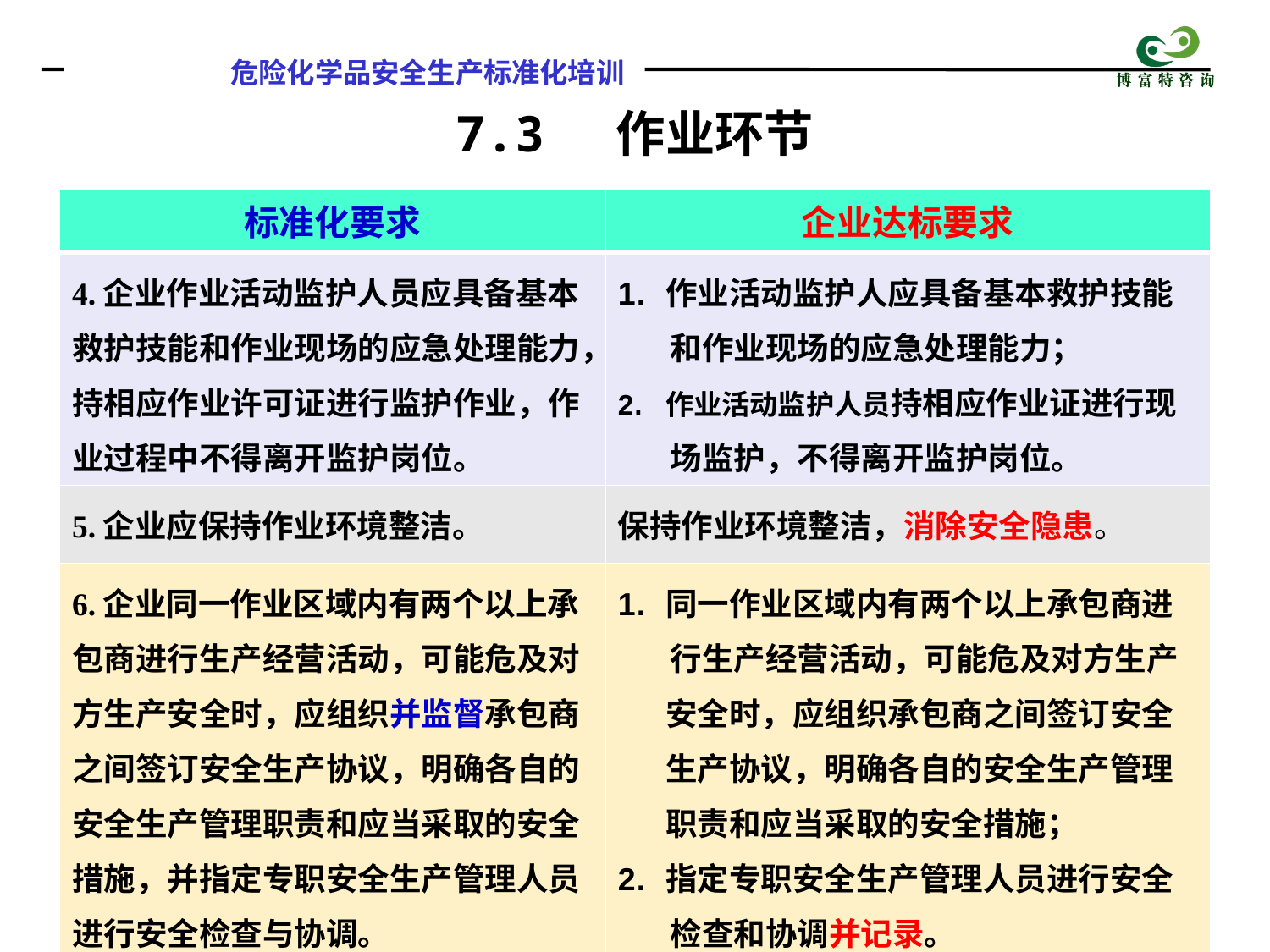

7.3  作业环节
| 标准化要求 | 企业达标要求 |
| --- | --- |
| 4.企业作业活动监护人员应具备基本救护技能和作业现场的应急处理能力，持相应作业许可证进行监护作业，作业过程中不得离开监护岗位。 | 作业活动监护人应具备基本救护技能 和作业现场的应急处理能力； 作业活动监护人员持相应作业证进行现 场监护，不得离开监护岗位。 |
| 5.企业应保持作业环境整洁。 | 保持作业环境整洁，消除安全隐患。 |
| 6.企业同一作业区域内有两个以上承包商进行生产经营活动，可能危及对方生产安全时，应组织并监督承包商之间签订安全生产协议，明确各自的安全生产管理职责和应当采取的安全措施，并指定专职安全生产管理人员进行安全检查与协调。 | 同一作业区域内有两个以上承包商进 行生产经营活动，可能危及对方生产安全时，应组织承包商之间签订安全生产协议，明确各自的安全生产管理职责和应当采取的安全措施； 指定专职安全生产管理人员进行安全 检查和协调并记录。 |